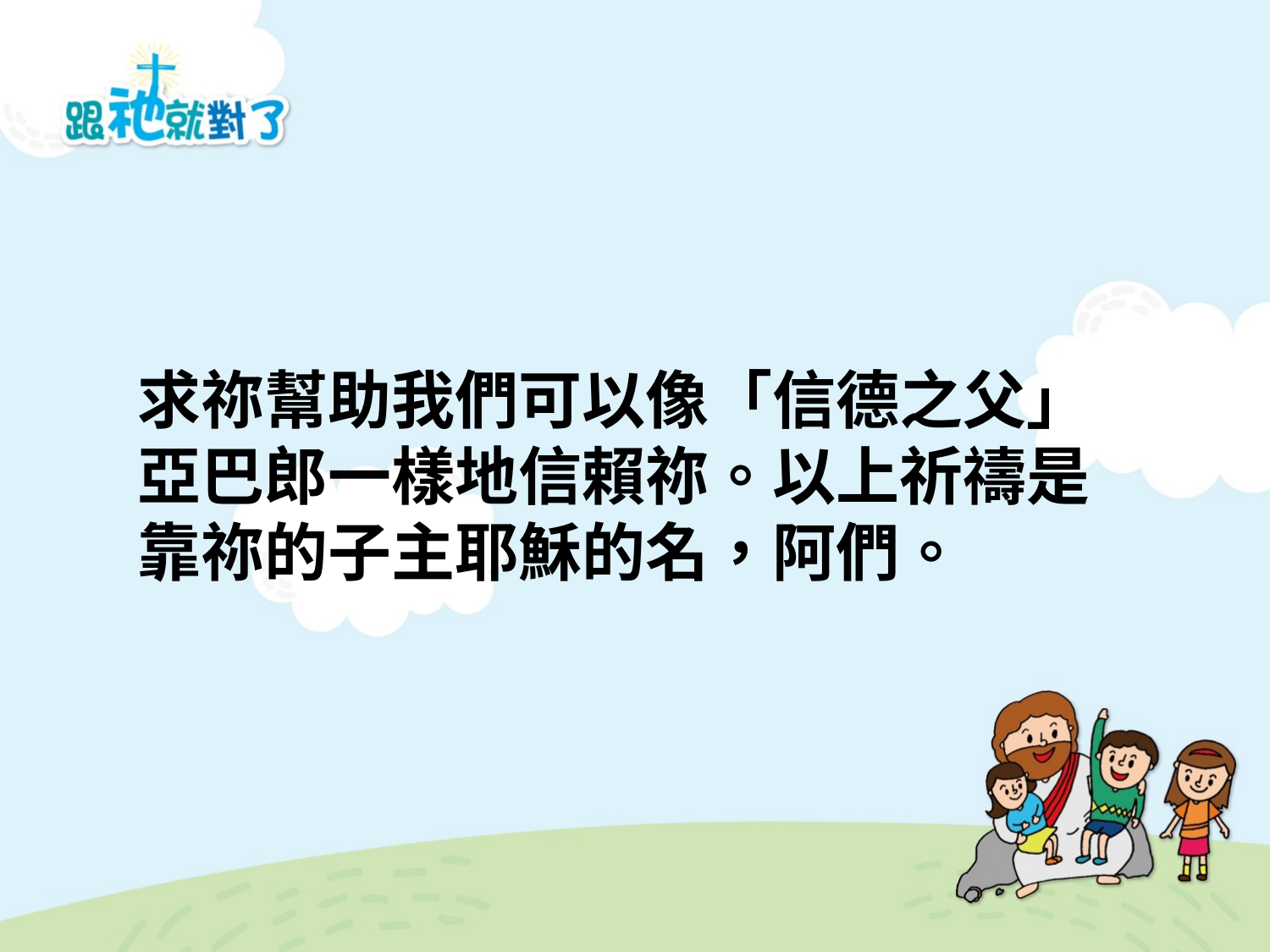

求祢幫助我們可以像「信德之父」亞巴郎一樣地信賴祢。以上祈禱是靠祢的子主耶穌的名，阿們。